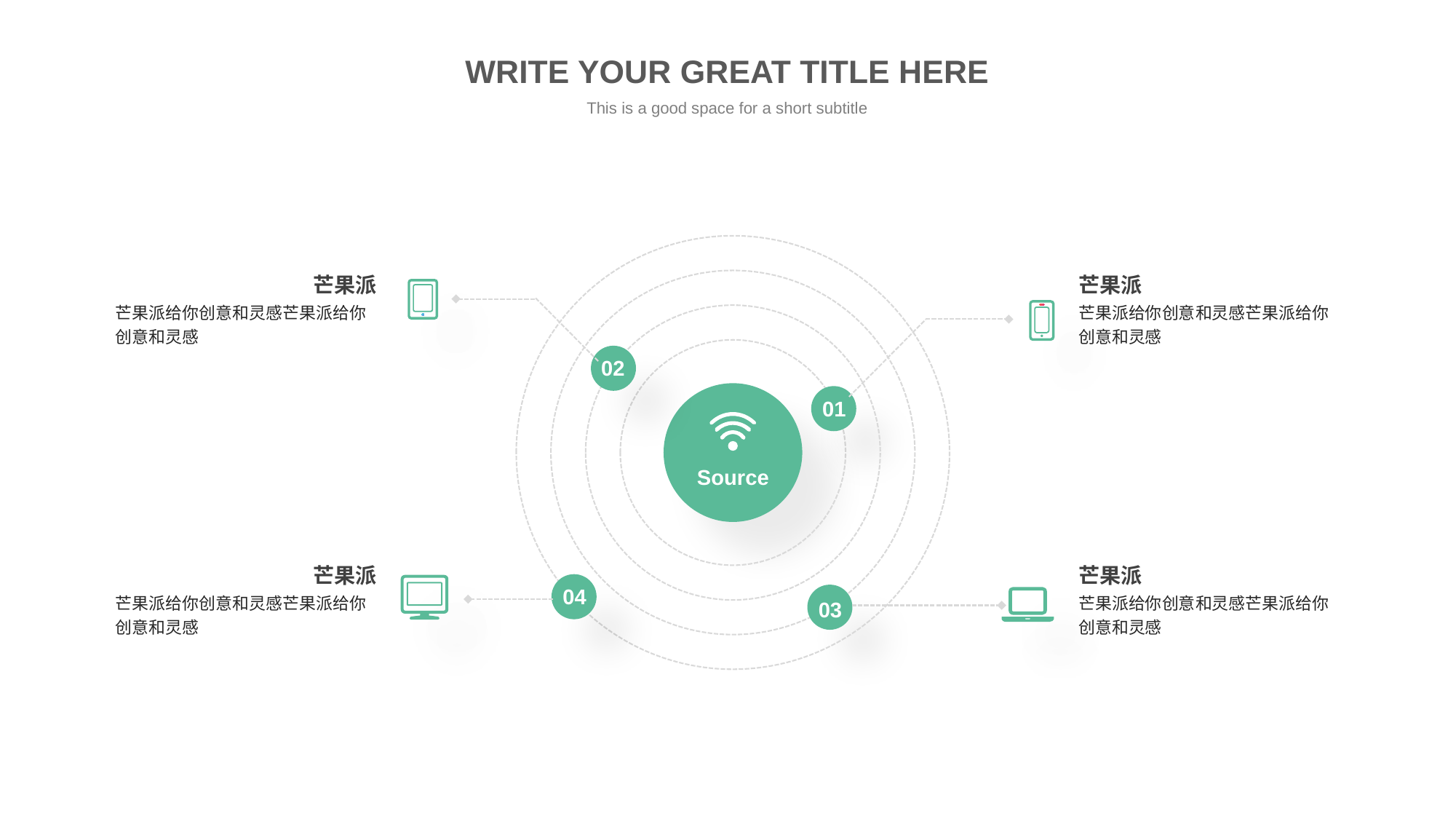

WRITE YOUR GREAT TITLE HERE
This is a good space for a short subtitle

02

01

Source

04

03

芒果派
芒果派给你创意和灵感芒果派给你创意和灵感
芒果派
芒果派给你创意和灵感芒果派给你创意和灵感
芒果派
芒果派给你创意和灵感芒果派给你创意和灵感
芒果派
芒果派给你创意和灵感芒果派给你创意和灵感